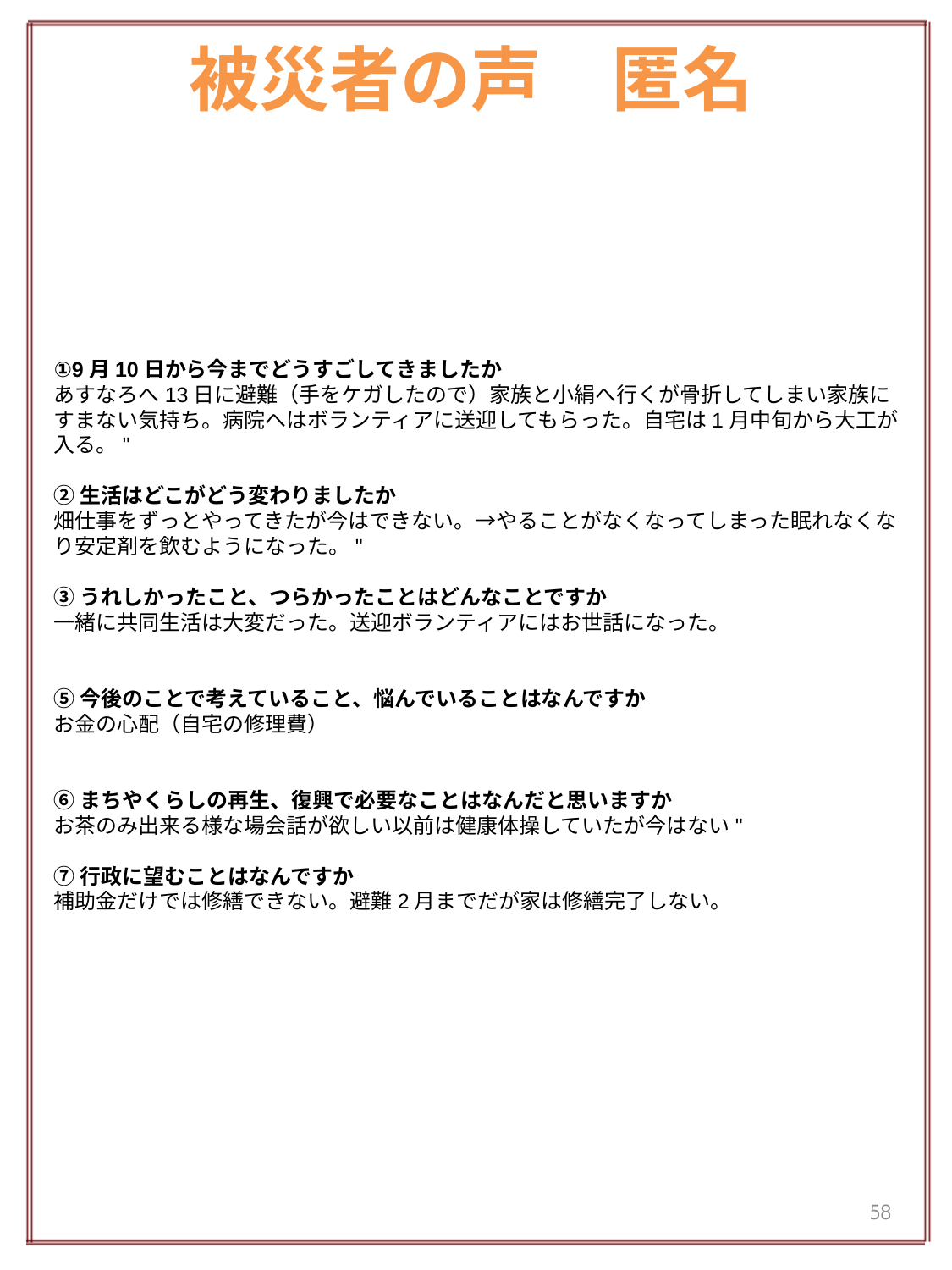

# 被災者の声　匿名
①9月10日から今までどうすごしてきましたか
あすなろへ13日に避難（手をケガしたので）家族と小絹へ行くが骨折してしまい家族にすまない気持ち。病院へはボランティアに送迎してもらった。自宅は1月中旬から大工が入る。"

②生活はどこがどう変わりましたか
畑仕事をずっとやってきたが今はできない。→やることがなくなってしまった眠れなくなり安定剤を飲むようになった。"

③うれしかったこと、つらかったことはどんなことですか
一緒に共同生活は大変だった。送迎ボランティアにはお世話になった。

⑤今後のことで考えていること、悩んでいることはなんですか
お金の心配（自宅の修理費）

⑥まちやくらしの再生、復興で必要なことはなんだと思いますか
お茶のみ出来る様な場会話が欲しい以前は健康体操していたが今はない"

⑦行政に望むことはなんですか
補助金だけでは修繕できない。避難2月までだが家は修繕完了しない。
58